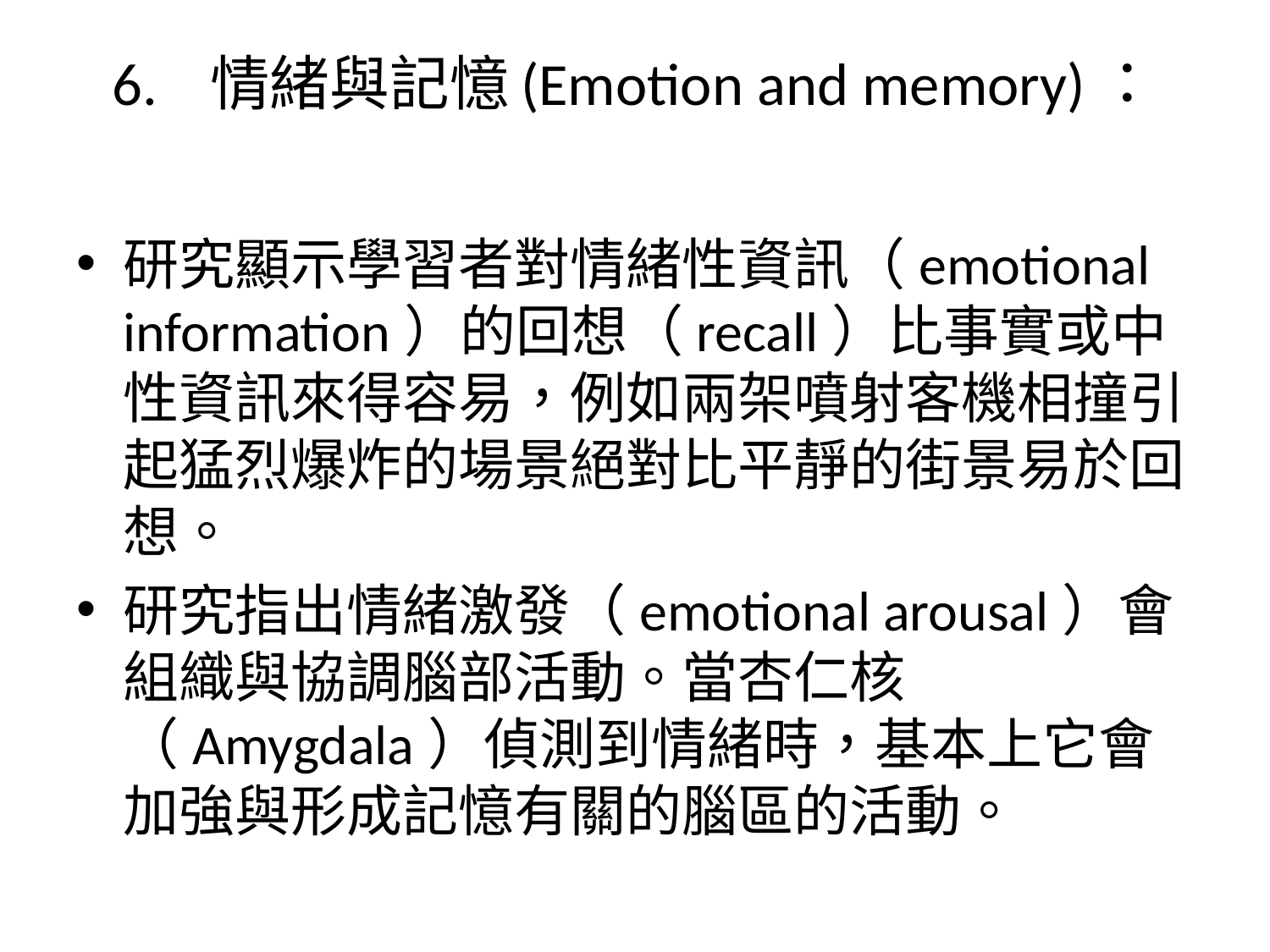

# 6.	情緒與記憶(Emotion and memory)：
研究顯示學習者對情緒性資訊（emotional information）的回想（recall）比事實或中性資訊來得容易，例如兩架噴射客機相撞引起猛烈爆炸的場景絕對比平靜的街景易於回想。
研究指出情緒激發（emotional arousal）會組織與協調腦部活動。當杏仁核（Amygdala）偵測到情緒時，基本上它會加強與形成記憶有關的腦區的活動。